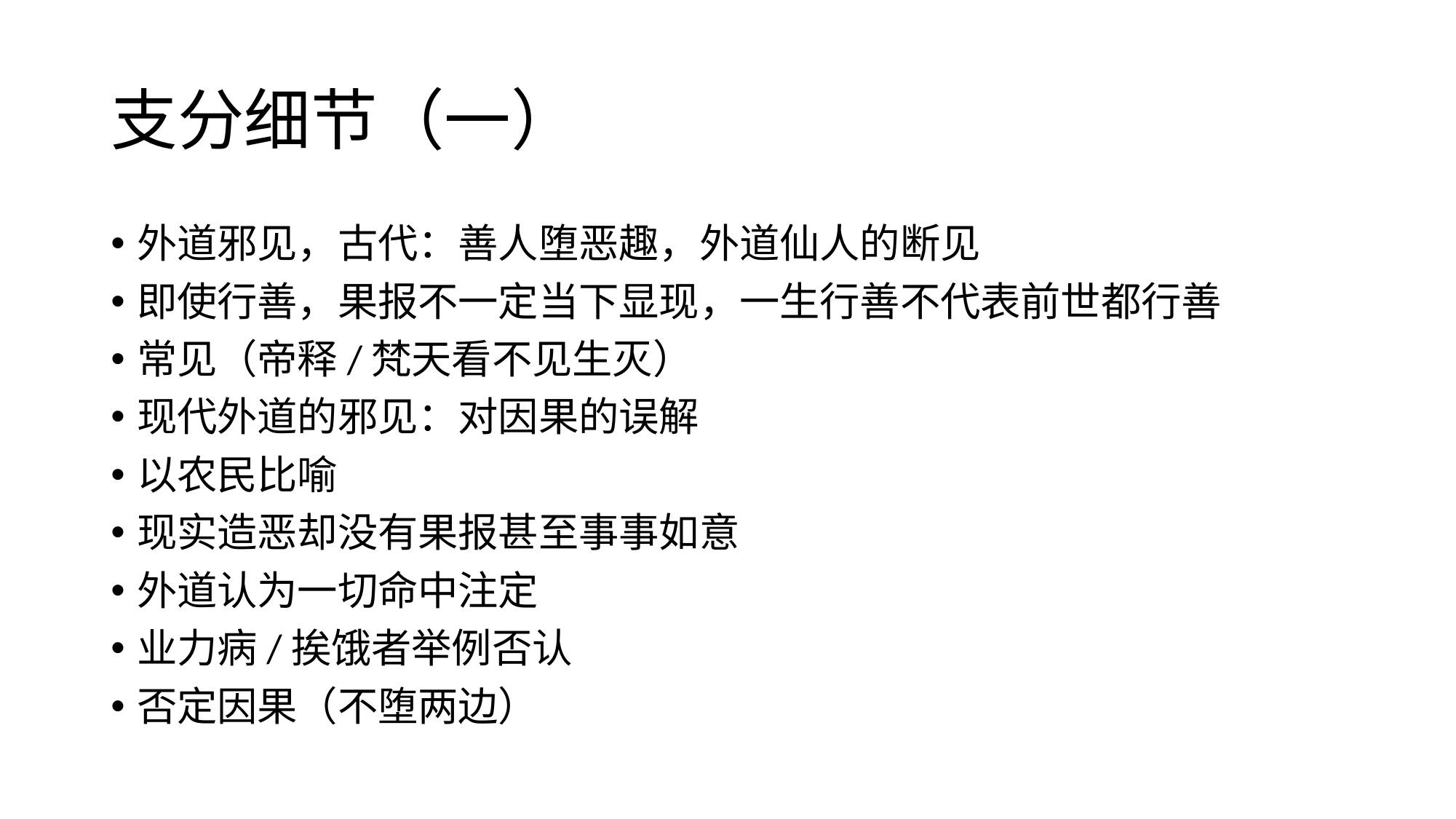

# 支分细节（一）
外道邪见，古代：善人堕恶趣，外道仙人的断见
即使行善，果报不一定当下显现，一生行善不代表前世都行善
常见（帝释/梵天看不见生灭）
现代外道的邪见：对因果的误解
以农民比喻
现实造恶却没有果报甚至事事如意
外道认为一切命中注定
业力病/挨饿者举例否认
否定因果（不堕两边）